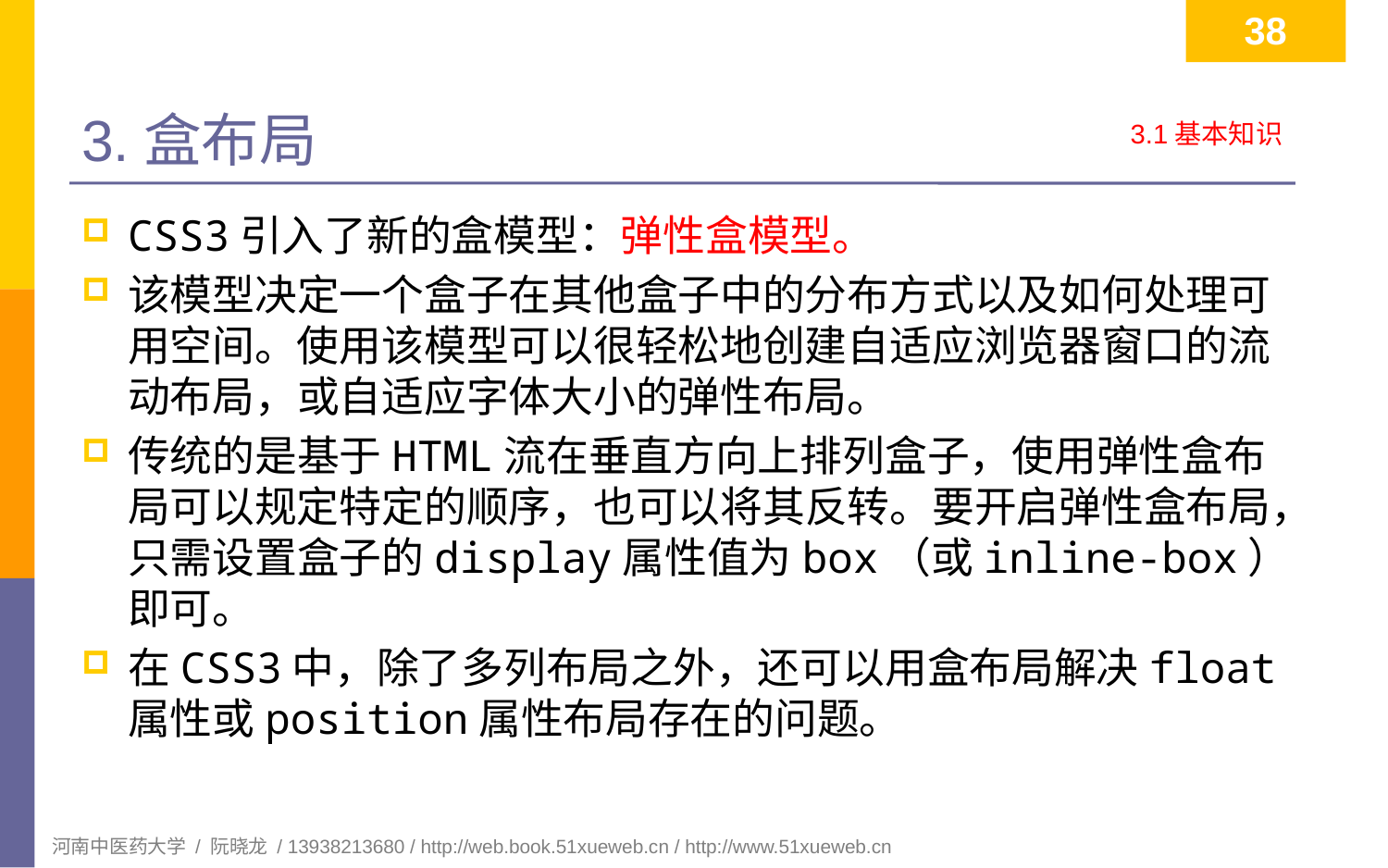

38
# 3.盒布局
3.1基本知识
CSS3引入了新的盒模型：弹性盒模型。
该模型决定一个盒子在其他盒子中的分布方式以及如何处理可用空间。使用该模型可以很轻松地创建自适应浏览器窗口的流动布局，或自适应字体大小的弹性布局。
传统的是基于HTML流在垂直方向上排列盒子，使用弹性盒布局可以规定特定的顺序，也可以将其反转。要开启弹性盒布局，只需设置盒子的display属性值为box（或inline-box）即可。
在CSS3中，除了多列布局之外，还可以用盒布局解决float属性或position属性布局存在的问题。